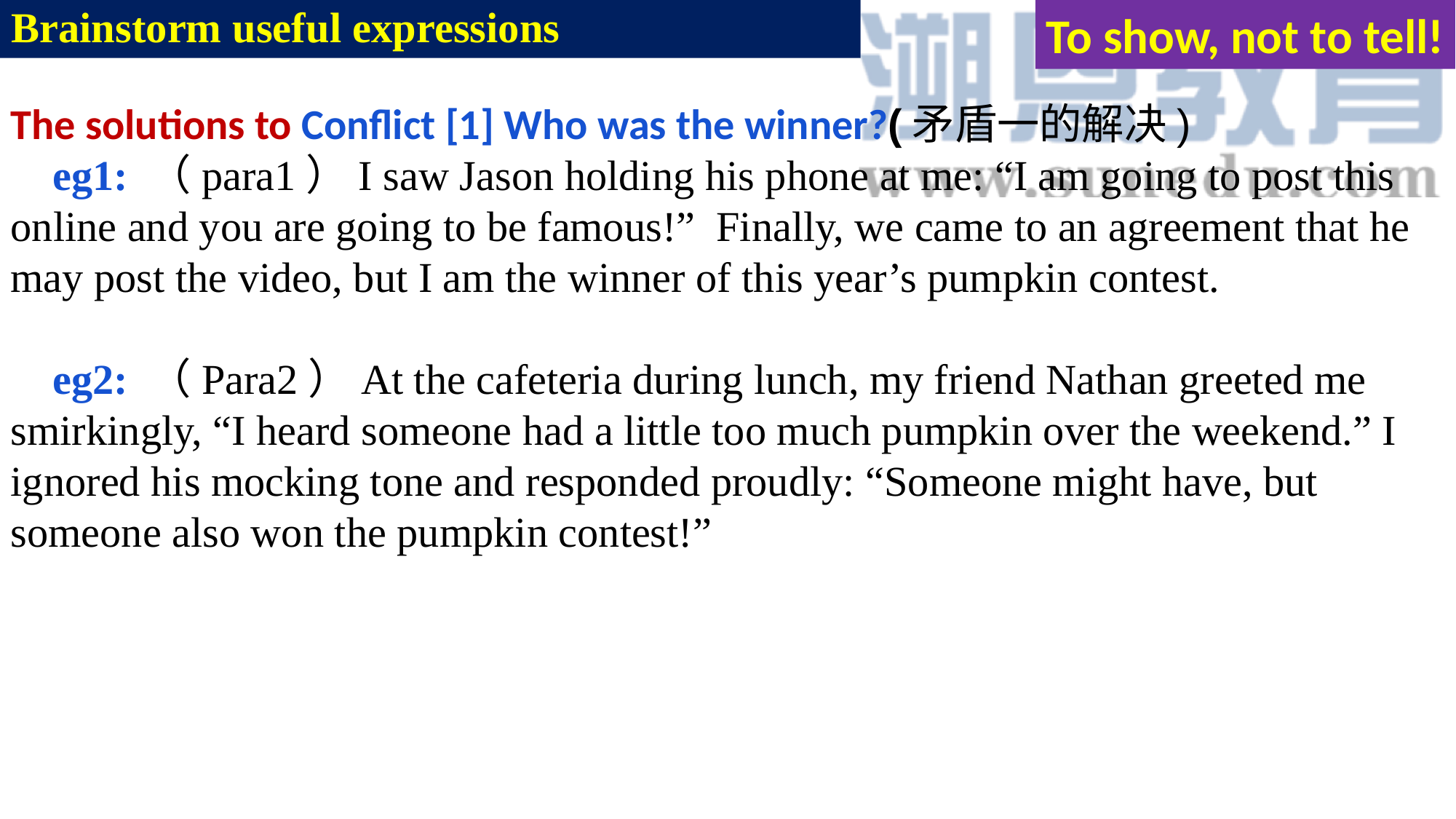

# Brainstorm useful expressions
To show, not to tell!
The solutions to Conflict [1] Who was the winner?(矛盾一的解决)
    eg1: （para1）I saw Jason holding his phone at me: “I am going to post this online and you are going to be famous!”  Finally, we came to an agreement that he may post the video, but I am the winner of this year’s pumpkin contest.

    eg2: （Para2）At the cafeteria during lunch, my friend Nathan greeted me smirkingly, “I heard someone had a little too much pumpkin over the weekend.” I ignored his mocking tone and responded proudly: “Someone might have, but someone also won the pumpkin contest!”